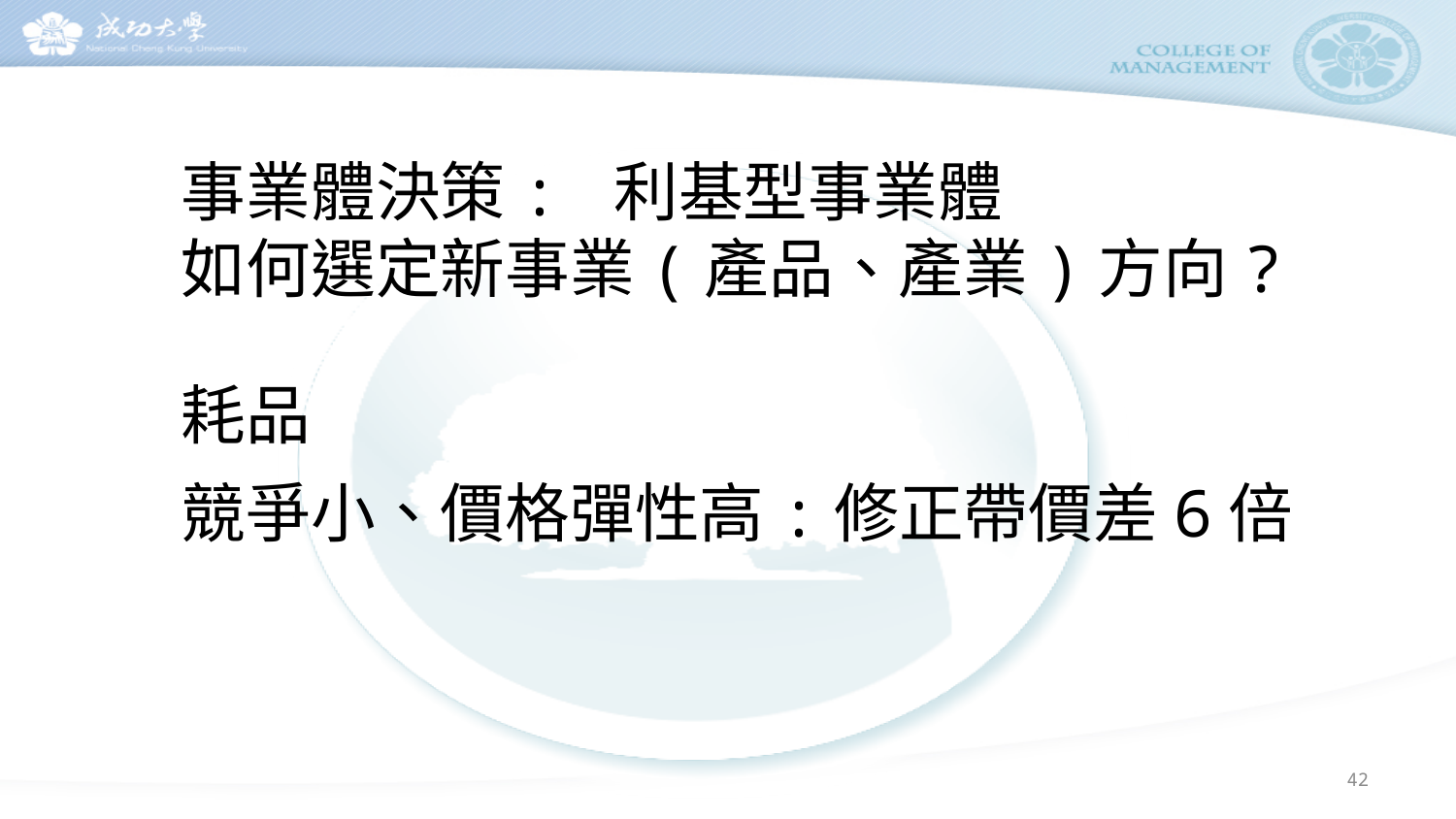

事業體決策: 利基型事業體
如何選定新事業(產品、產業)方向?
耗品
競爭小、價格彈性高:修正帶價差6倍
42